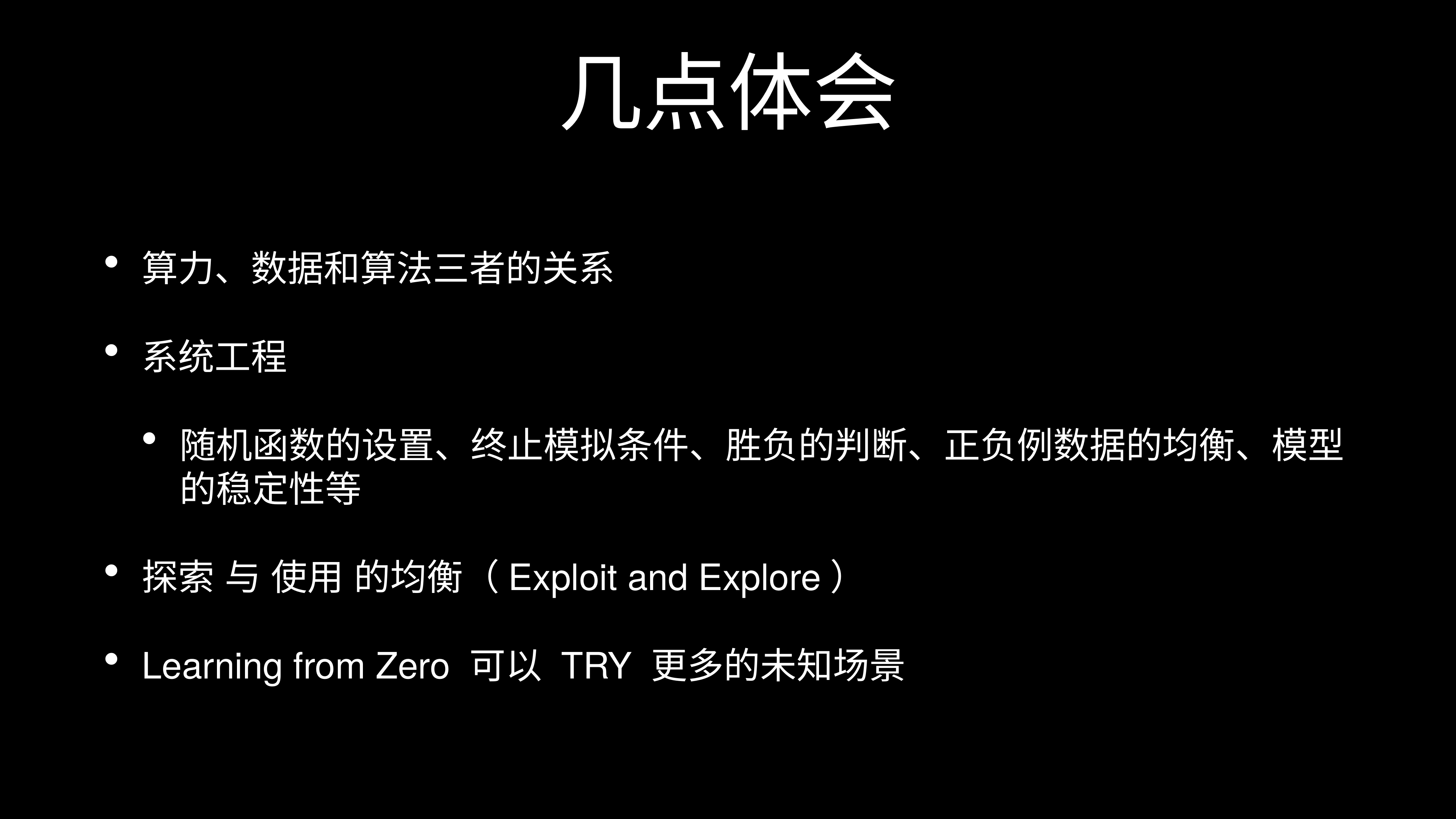

# 几点体会
算力、数据和算法三者的关系
系统工程
随机函数的设置、终止模拟条件、胜负的判断、正负例数据的均衡、模型的稳定性等
探索 与 使用 的均衡（Exploit and Explore）
Learning from Zero 可以 TRY 更多的未知场景